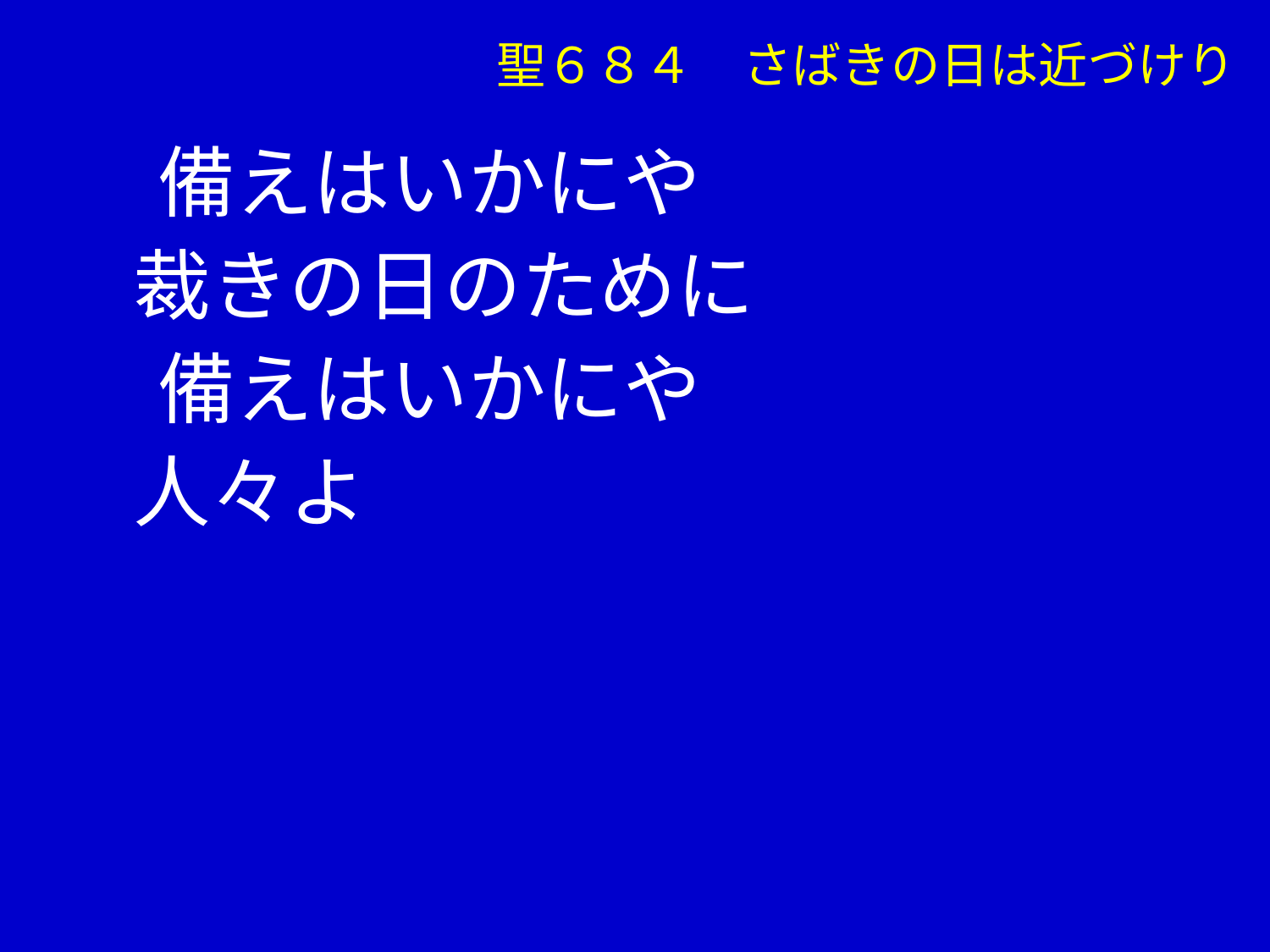

聖６８４　さばきの日は近づけり
　 備えはいかにや
   裁きの日のために
　 備えはいかにや
   人々よ